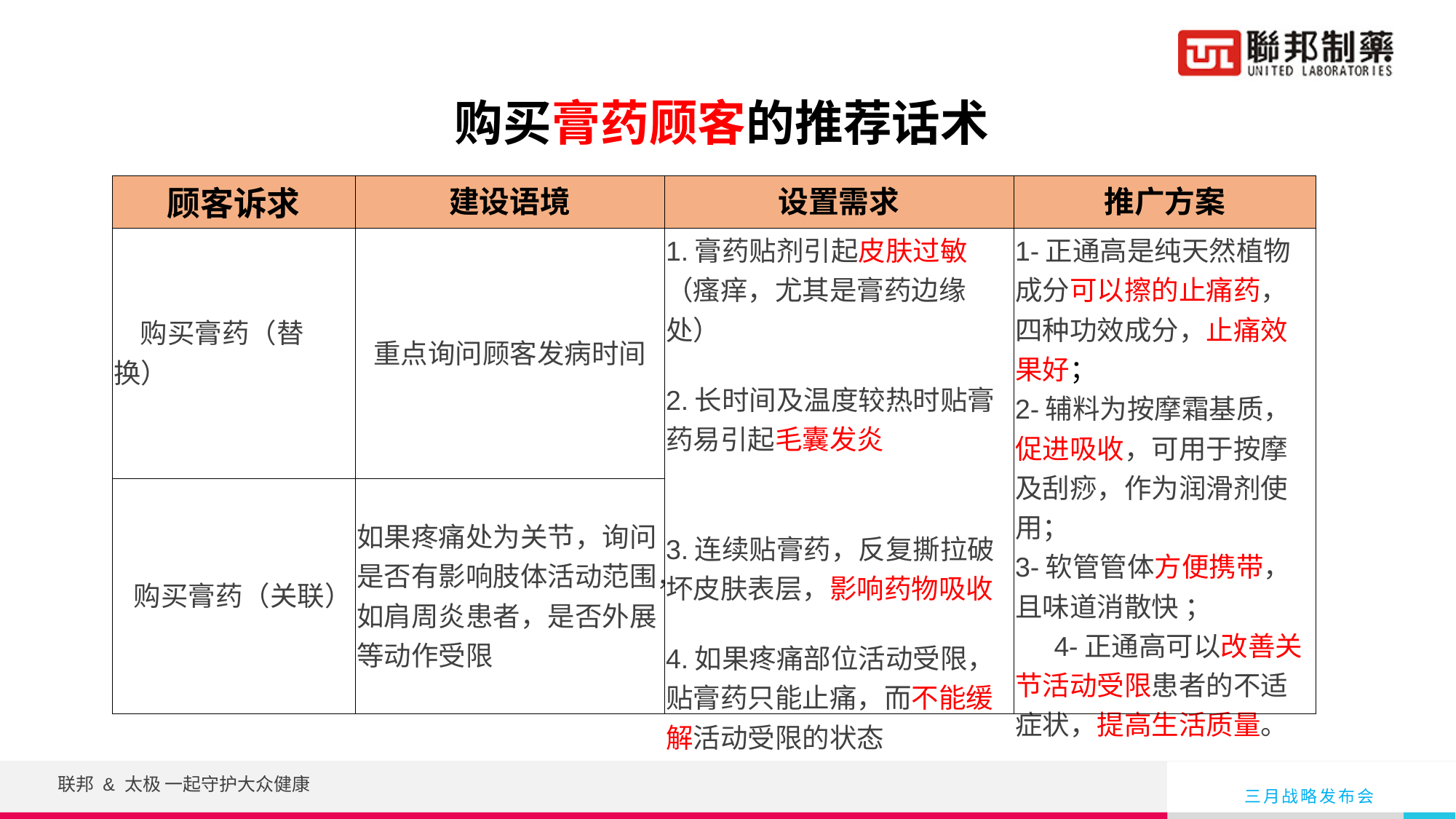

购买膏药顾客的推荐话术
| 顾客诉求 | 建设语境 | 设置需求 | 推广方案 |
| --- | --- | --- | --- |
| 购买膏药（替换） | 重点询问顾客发病时间 | 1.膏药贴剂引起皮肤过敏（瘙痒，尤其是膏药边缘处） 2.长时间及温度较热时贴膏药易引起毛囊发炎 3.连续贴膏药，反复撕拉破坏皮肤表层，影响药物吸收 4.如果疼痛部位活动受限，贴膏药只能止痛，而不能缓解活动受限的状态 | 1-正通高是纯天然植物成分可以擦的止痛药，四种功效成分，止痛效果好； 2-辅料为按摩霜基质，促进吸收，可用于按摩及刮痧，作为润滑剂使用； 3-软管管体方便携带，且味道消散快 ； 4-正通高可以改善关节活动受限患者的不适症状，提高生活质量。 |
| 购买膏药（关联） | 如果疼痛处为关节，询问是否有影响肢体活动范围，如肩周炎患者，是否外展等动作受限 |  |  |
联邦 & 太极 一起守护大众健康